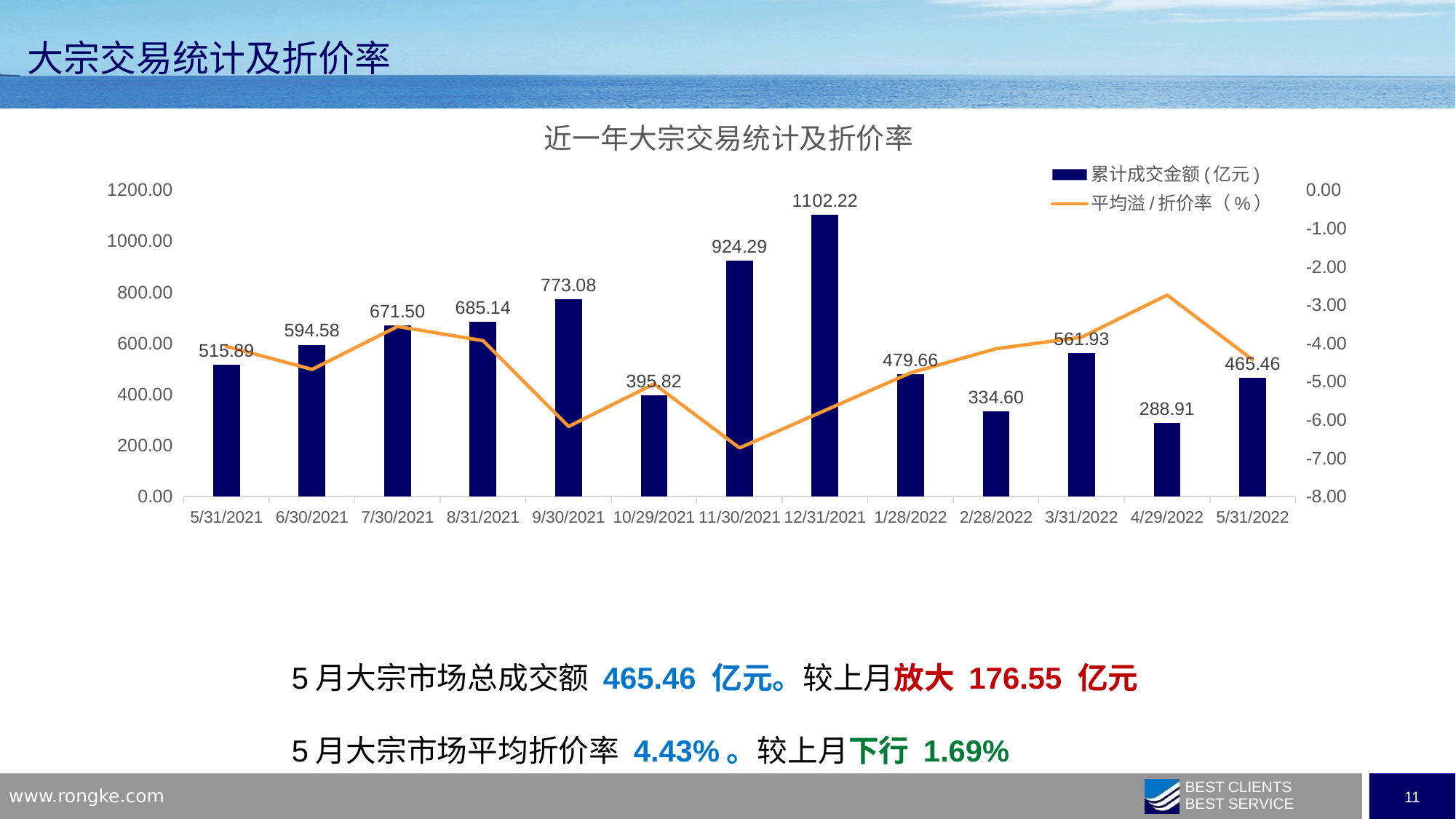

大宗交易统计及折价率

### Chart: 近一年大宗交易统计及折价率

| Category | 累计成交金额(亿元) | 平均溢/折价率（%） |
|---|---|---|
| 44347 | 515.89 | -4.08 |
| 44377 | 594.58 | -4.68 |
| 44407 | 671.5 | -3.56 |
| 44439 | 685.14 | -3.93 |
| 44469 | 773.08 | -6.17 |
| 44498 | 395.82 | -5.06 |
| 44530 | 924.29 | -6.73 |
| 44561 | 1102.22 | -5.75 |
| 44589 | 479.66 | -4.77 |
| 44620 | 334.6 | -4.14 |
| 44651 | 561.93 | -3.84 |
| 44680 | 288.91 | -2.74 |
| 44712 | 465.46 | -4.43 |
5月大宗市场总成交额 465.46 亿元。较上月放大 176.55 亿元
5月大宗市场平均折价率 4.43%。较上月下行 1.69%